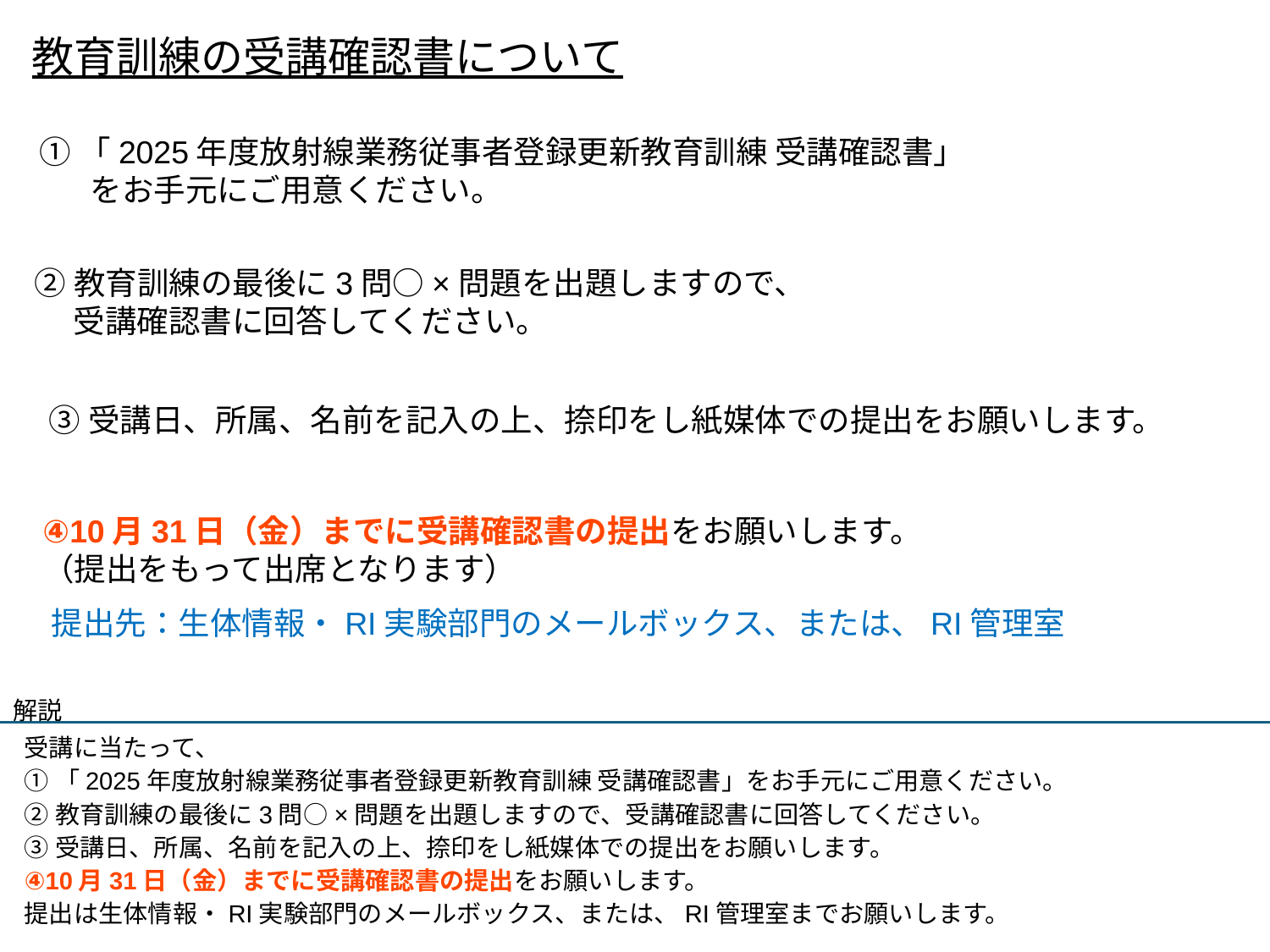

教育訓練の受講確認書について
①「2025年度放射線業務従事者登録更新教育訓練 受講確認書」
      をお手元にご用意ください。
②教育訓練の最後に3問○×問題を出題しますので、
　 受講確認書に回答してください。
③受講日、所属、名前を記入の上、捺印をし紙媒体での提出をお願いします。
④10月31日（金）までに受講確認書の提出をお願いします。
（提出をもって出席となります）
提出先：生体情報・RI実験部門のメールボックス、または、RI管理室
解説
受講に当たって、
①「2025年度放射線業務従事者登録更新教育訓練 受講確認書」をお手元にご用意ください。
②教育訓練の最後に3問○×問題を出題しますので、受講確認書に回答してください。
③受講日、所属、名前を記入の上、捺印をし紙媒体での提出をお願いします。
④10月31日（金）までに受講確認書の提出をお願いします。
提出は生体情報・RI実験部門のメールボックス、または、RI管理室までお願いします。